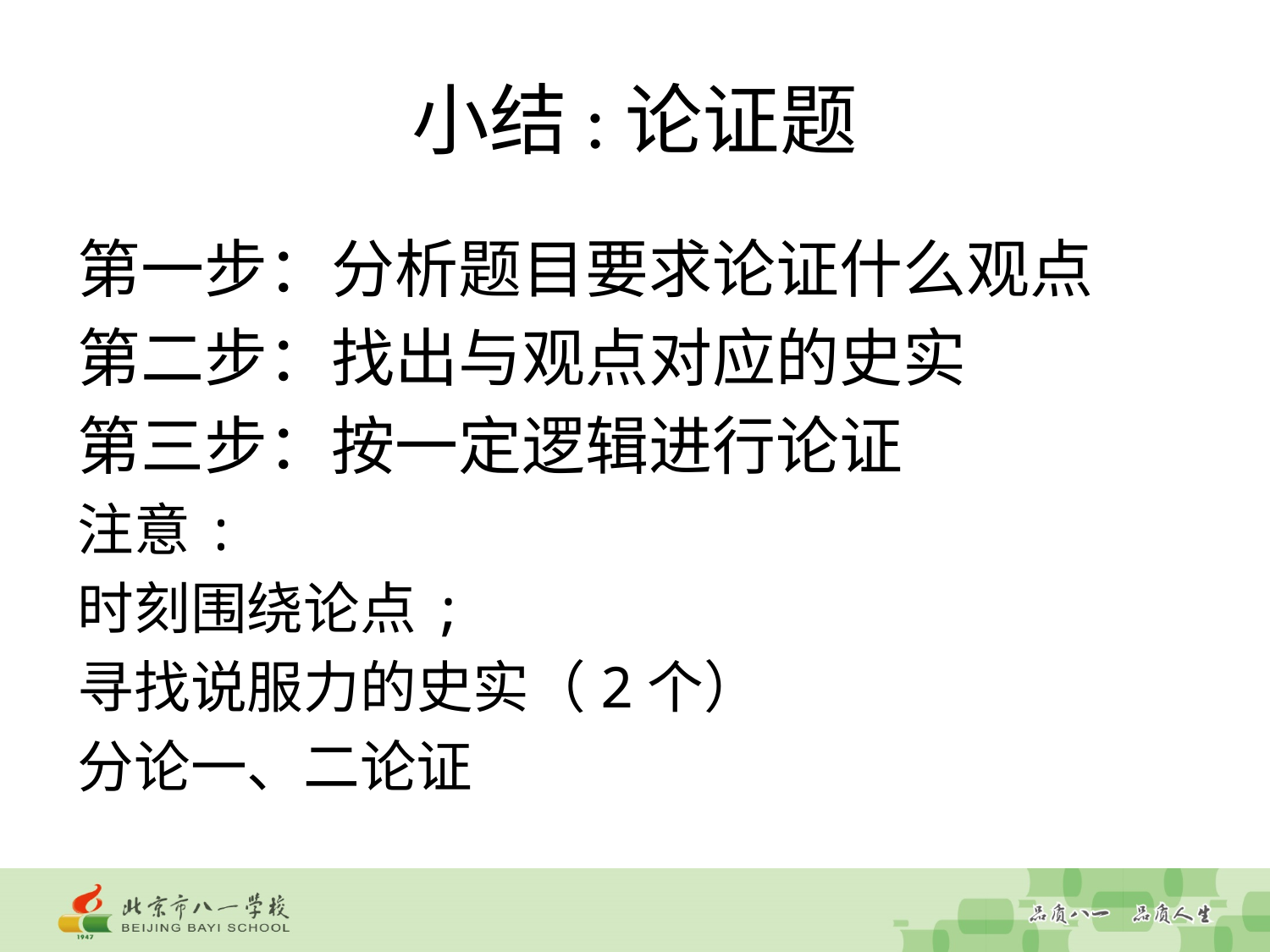

# 小结:论证题
第一步：分析题目要求论证什么观点
第二步：找出与观点对应的史实
第三步：按一定逻辑进行论证
注意:
时刻围绕论点;
寻找说服力的史实（2个）
分论一、二论证